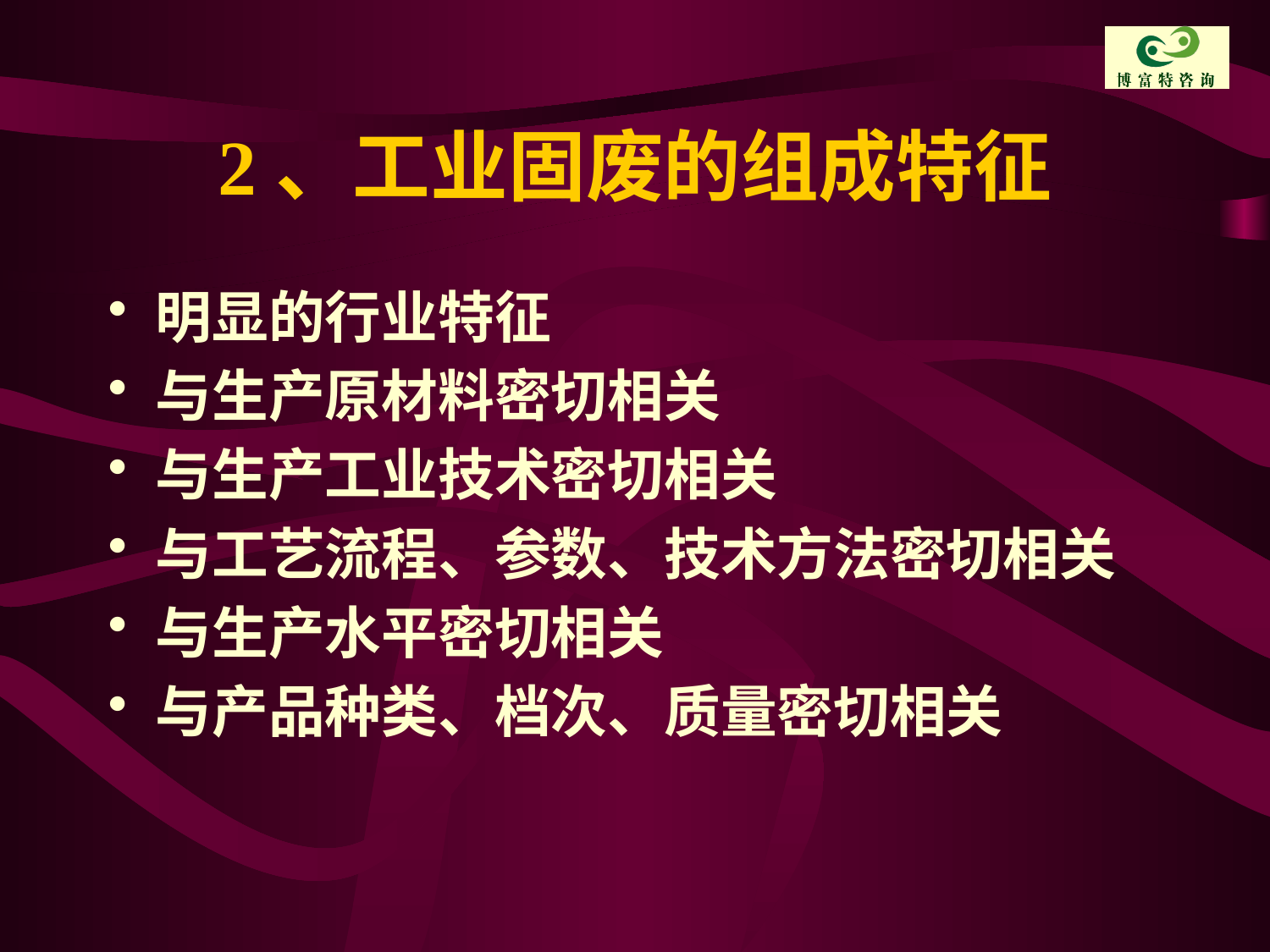

# 2、工业固废的组成特征
明显的行业特征
与生产原材料密切相关
与生产工业技术密切相关
与工艺流程、参数、技术方法密切相关
与生产水平密切相关
与产品种类、档次、质量密切相关